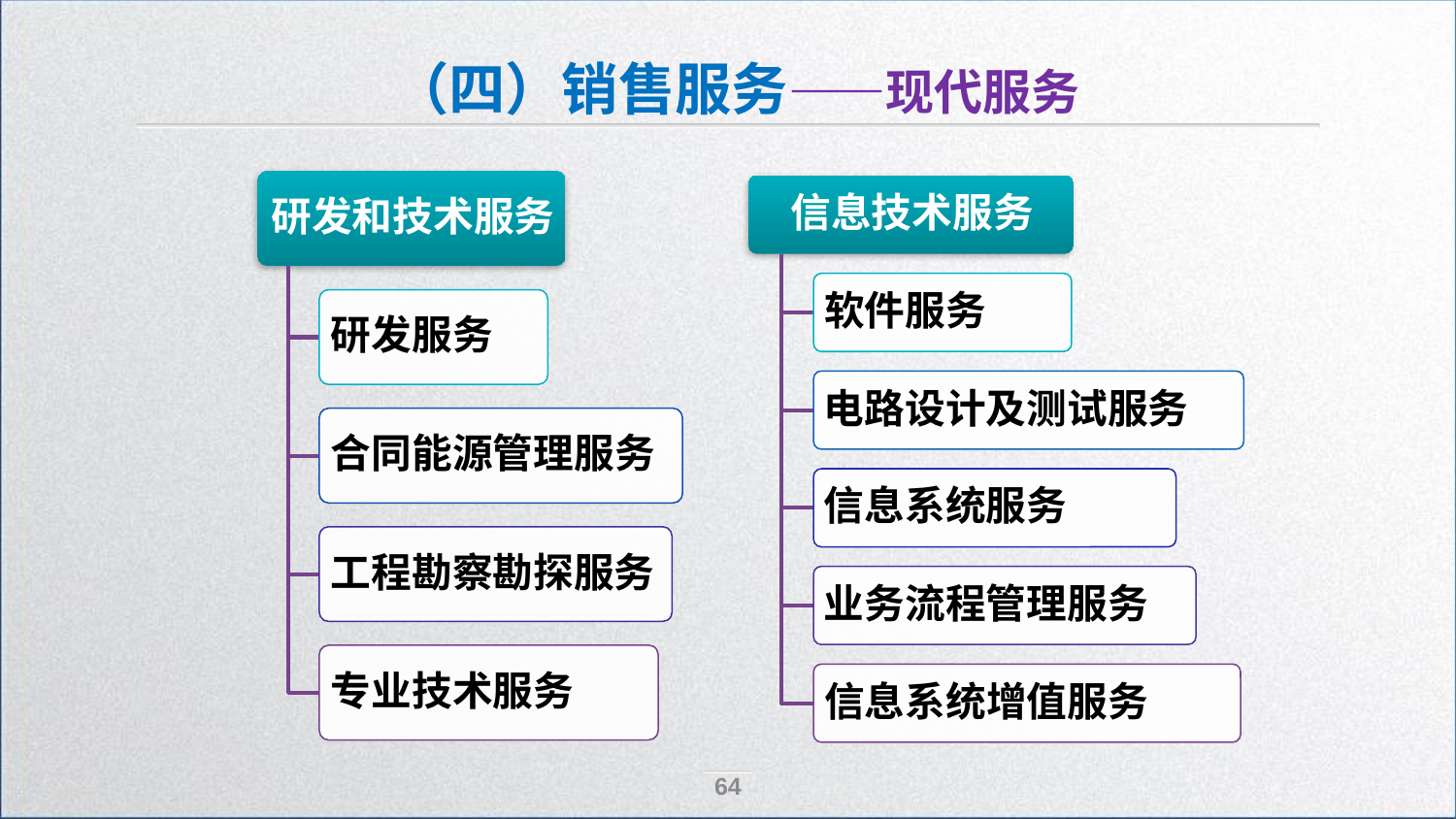

（四）销售服务——现代服务
研发和技术服务
研发服务
合同能源管理服务
工程勘察勘探服务
专业技术服务
信息技术服务
软件服务
电路设计及测试服务
信息系统服务
业务流程管理服务
信息系统增值服务
64